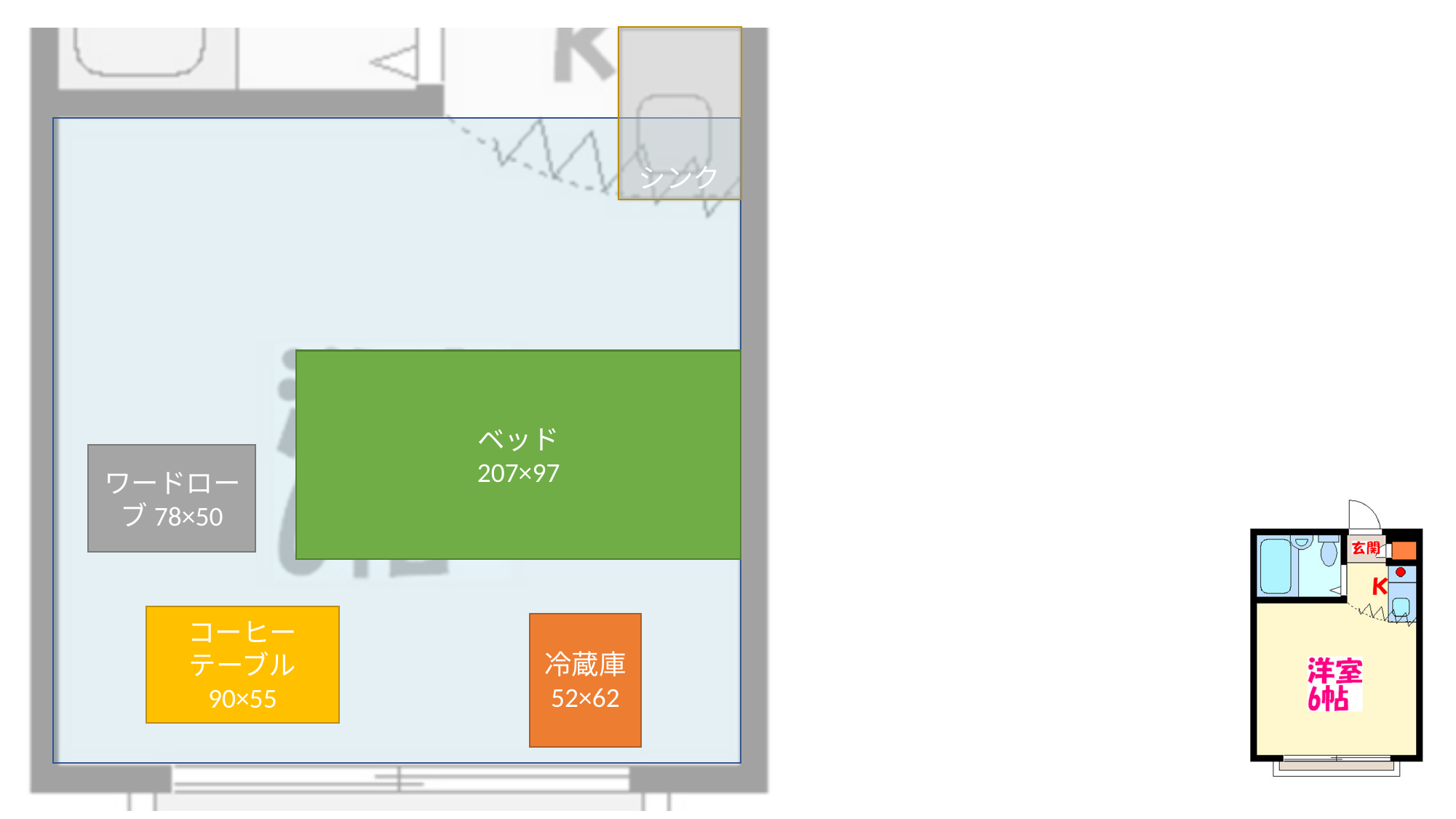

#

ベッド
207×97
ワードローブ78×50
コーヒー
テーブル
90×55
冷蔵庫
52×62